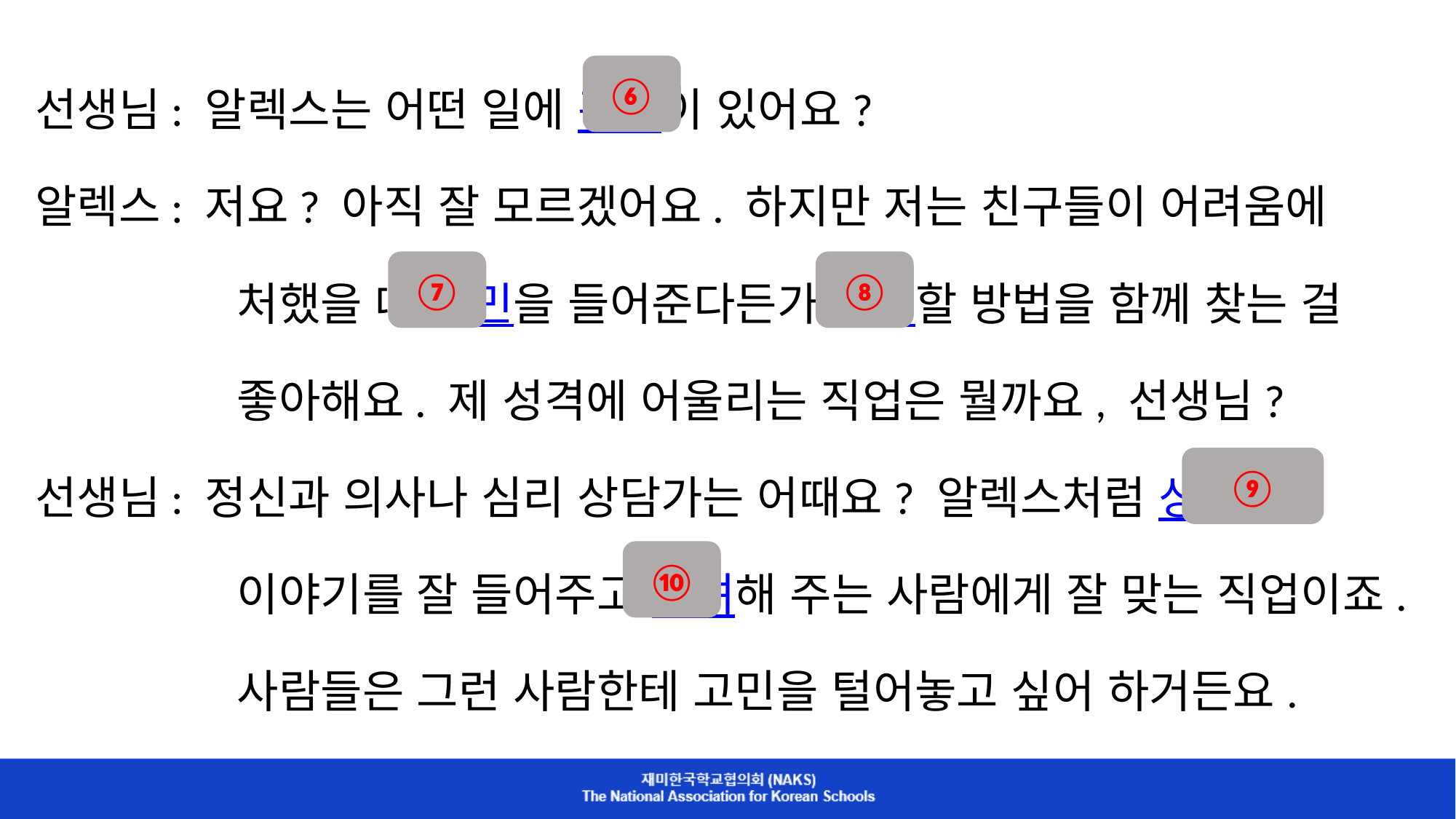

선생님: 알렉스는 어떤 일에 관심이 있어요?
알렉스: 저요? 아직 잘 모르겠어요. 하지만 저는 친구들이 어려움에
               처했을 때 고민을 들어준다든가 해결할 방법을 함께 찾는 걸
               좋아해요. 제 성격에 어울리는 직업은 뭘까요, 선생님?
선생님: 정신과 의사나 심리 상담가는 어때요? 알렉스처럼 상대방의
               이야기를 잘 들어주고 배려해 주는 사람에게 잘 맞는 직업이죠.
               사람들은 그런 사람한테 고민을 털어놓고 싶어 하거든요.
⑥
⑦
⑧
⑨
⑩